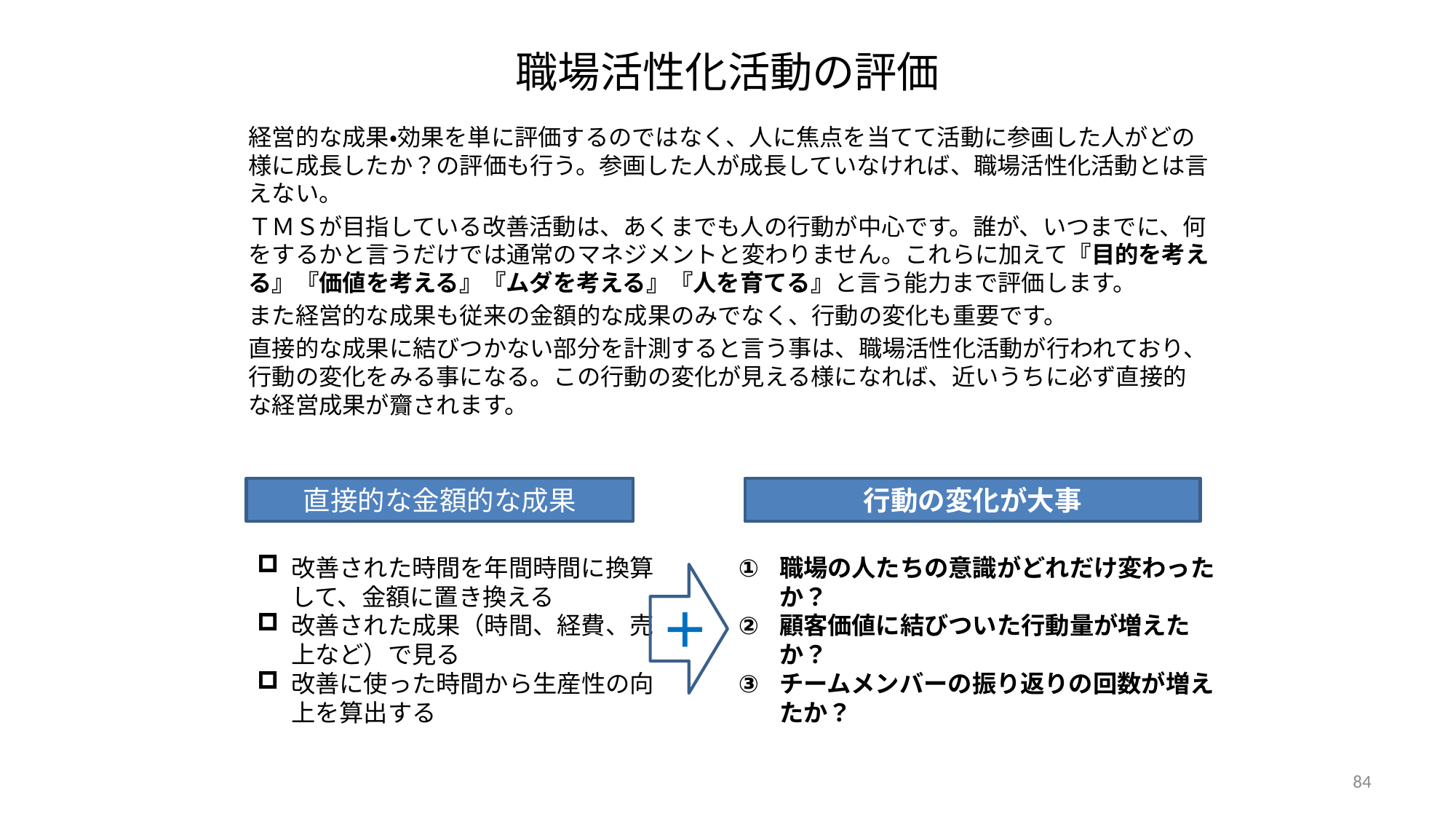

# 職場活性化活動の評価
経営的な成果・効果を単に評価するのではなく、人に焦点を当てて活動に参画した人がどの様に成長したか？の評価も行う。参画した人が成長していなければ、職場活性化活動とは言えない。
ＴＭＳが目指している改善活動は、あくまでも人の行動が中心です。誰が、いつまでに、何をするかと言うだけでは通常のマネジメントと変わりません。これらに加えて『目的を考える』『価値を考える』『ムダを考える』『人を育てる』と言う能力まで評価します。
また経営的な成果も従来の金額的な成果のみでなく、行動の変化も重要です。
直接的な成果に結びつかない部分を計測すると言う事は、職場活性化活動が行われており、行動の変化をみる事になる。この行動の変化が見える様になれば、近いうちに必ず直接的な経営成果が齎されます。
直接的な金額的な成果
行動の変化が大事
改善された時間を年間時間に換算して、金額に置き換える
改善された成果（時間、経費、売上など）で見る
改善に使った時間から生産性の向上を算出する
職場の人たちの意識がどれだけ変わったか？
顧客価値に結びついた行動量が増えたか？
チームメンバーの振り返りの回数が増えたか？
＋
84